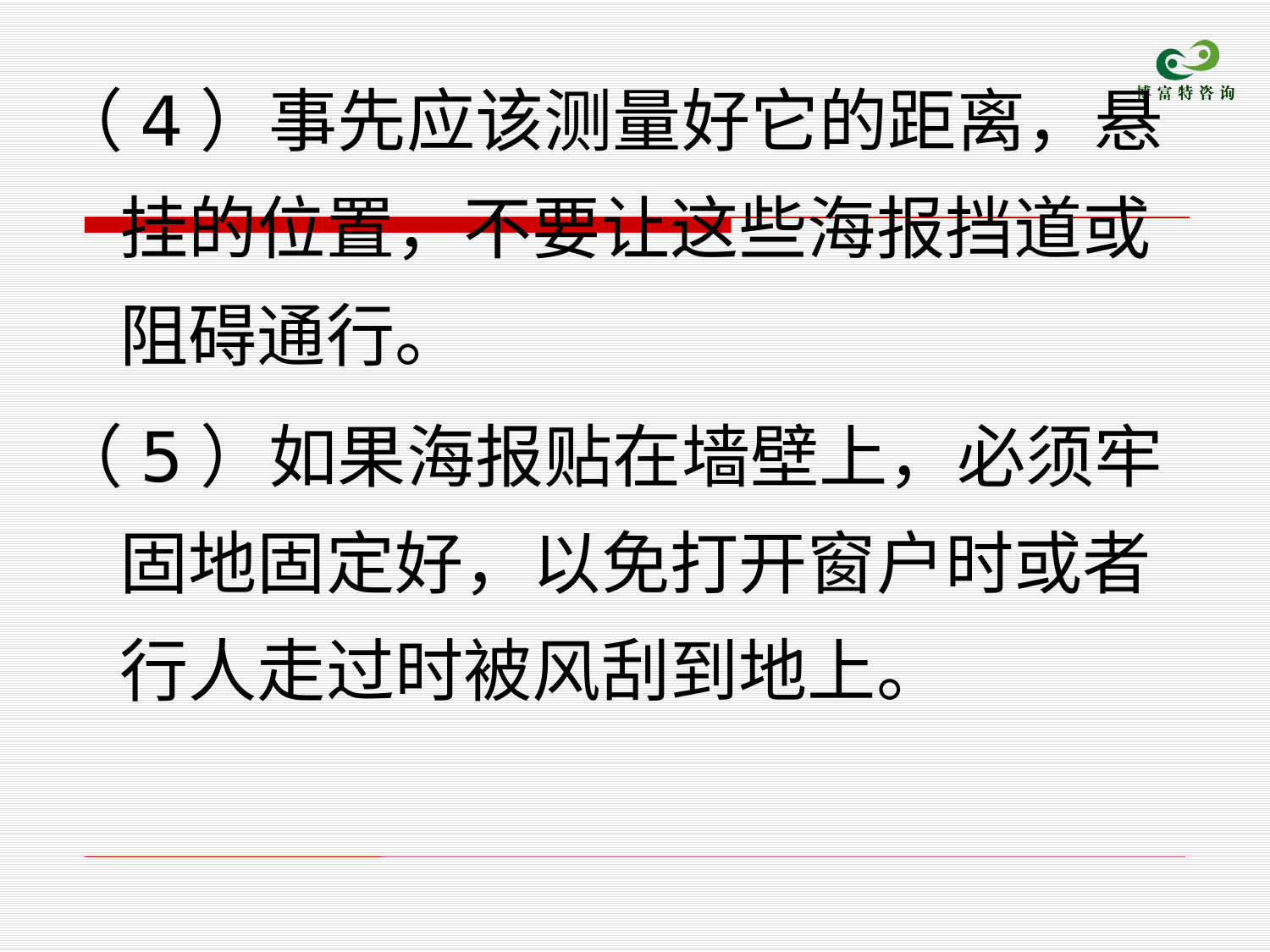

（4）事先应该测量好它的距离，悬挂的位置，不要让这些海报挡道或阻碍通行。
（5）如果海报贴在墙壁上，必须牢固地固定好，以免打开窗户时或者行人走过时被风刮到地上。
525